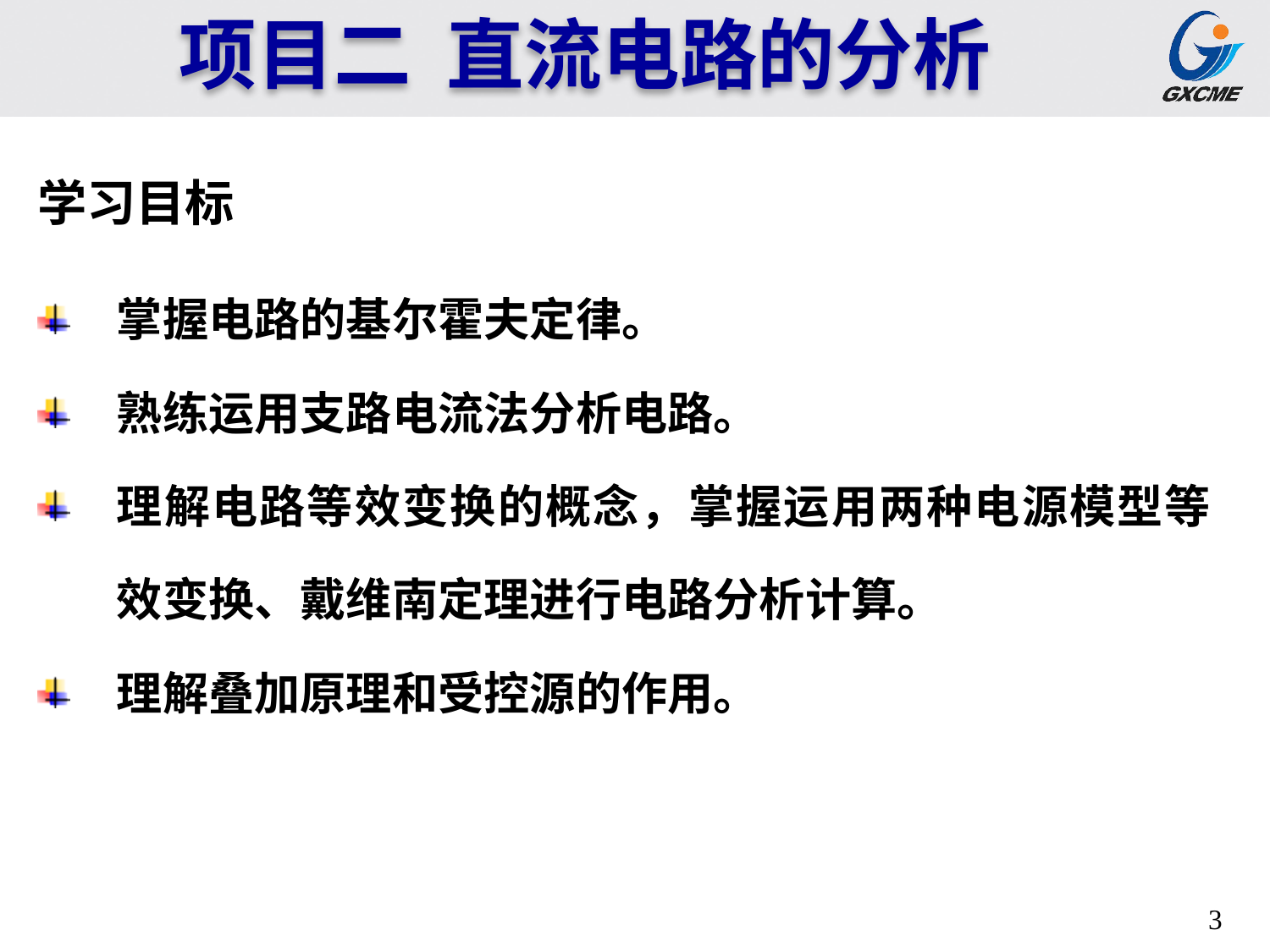

项目二  直流电路的分析
学习目标
掌握电路的基尔霍夫定律。
熟练运用支路电流法分析电路。
理解电路等效变换的概念，掌握运用两种电源模型等效变换、戴维南定理进行电路分析计算。
理解叠加原理和受控源的作用。
3